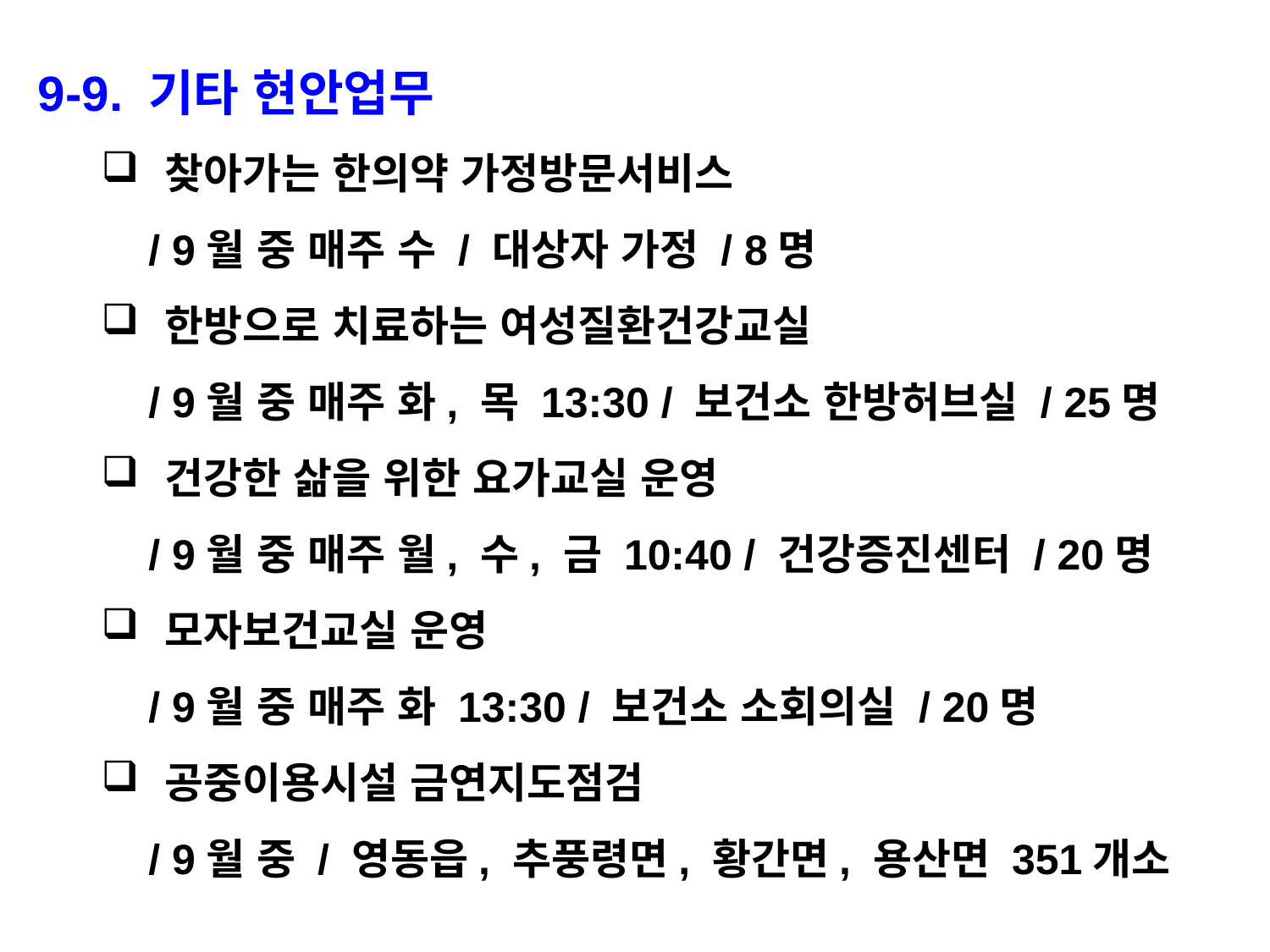

9-9. 기타 현안업무
찾아가는 한의약 가정방문서비스
    / 9월 중 매주 수 / 대상자 가정 / 8명
한방으로 치료하는 여성질환건강교실
    / 9월 중 매주 화, 목 13:30 / 보건소 한방허브실 / 25명
건강한 삶을 위한 요가교실 운영
    / 9월 중 매주 월, 수, 금 10:40 / 건강증진센터 / 20명
모자보건교실 운영
    / 9월 중 매주 화 13:30 / 보건소 소회의실 / 20명
공중이용시설 금연지도점검
    / 9월 중 / 영동읍, 추풍령면, 황간면, 용산면 351개소